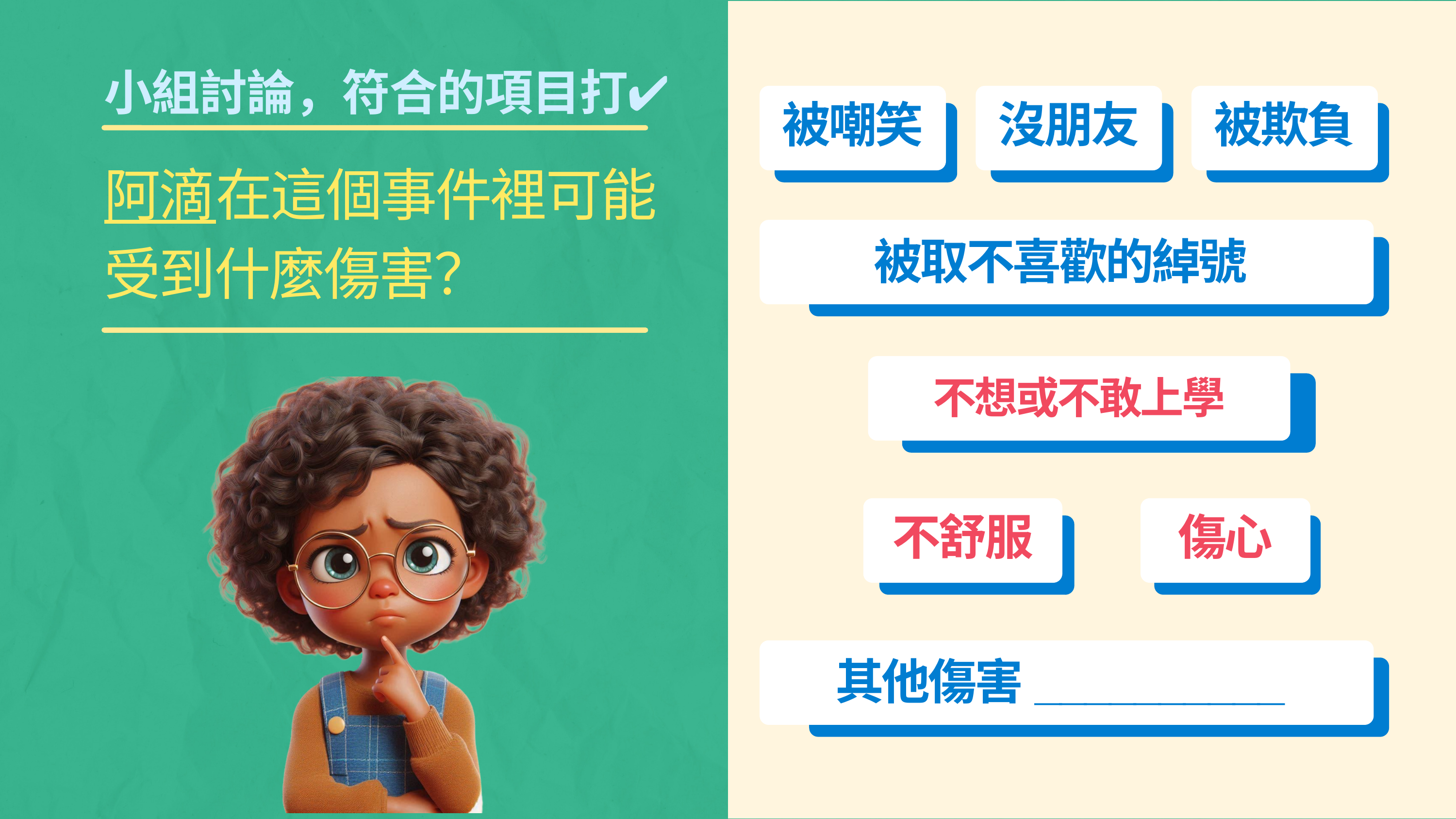

小組討論，符合的項目打✔︎

被嘲笑

沒朋友

被欺負

阿滴在這個事件裡可能
受到什麼傷害？

被取不喜歡的綽號

不想或不敢上學

不舒服

傷心

其他傷害__________